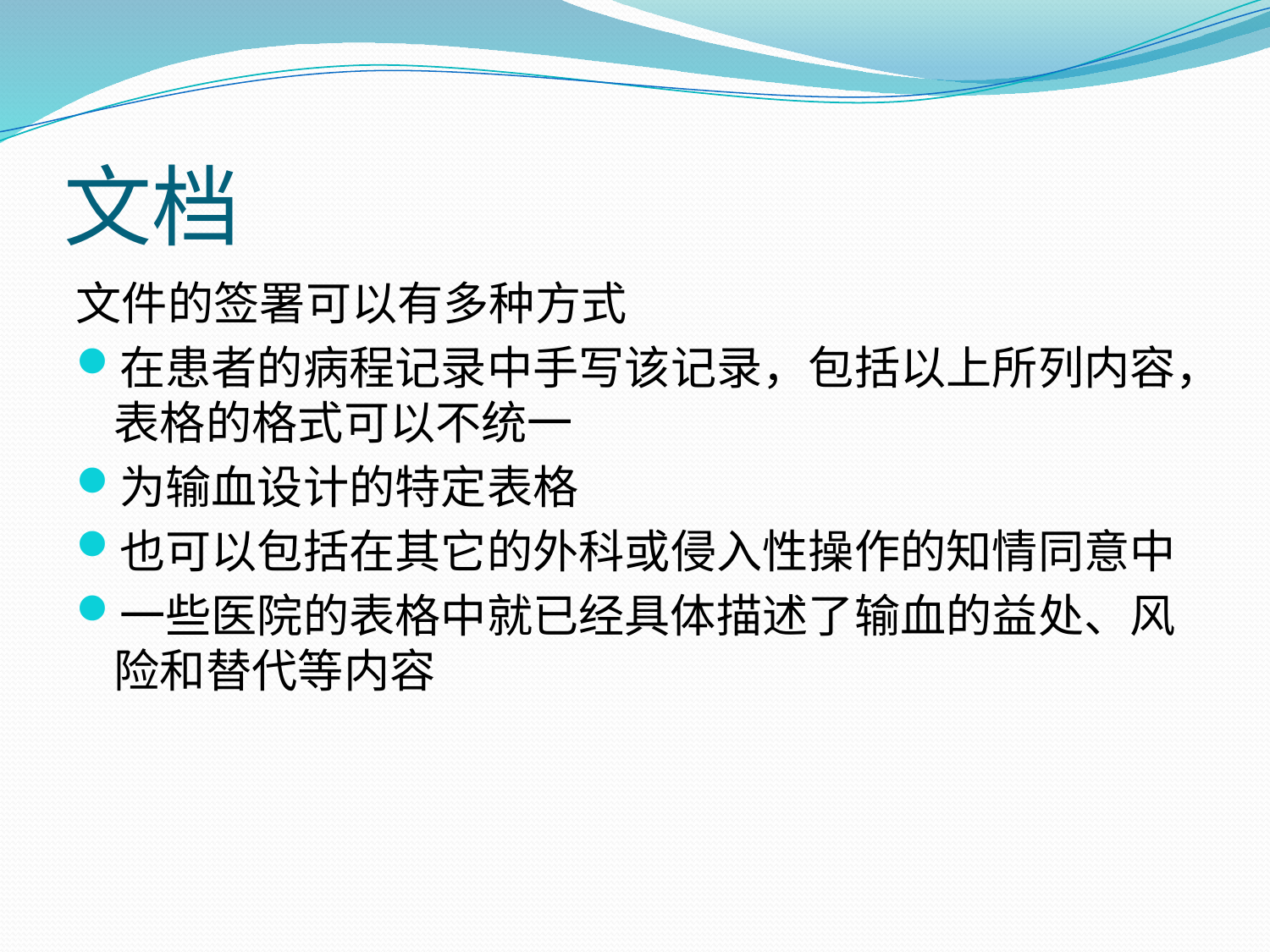

# 文档
文件的签署可以有多种方式
在患者的病程记录中手写该记录，包括以上所列内容，表格的格式可以不统一
为输血设计的特定表格
也可以包括在其它的外科或侵入性操作的知情同意中
一些医院的表格中就已经具体描述了输血的益处、风险和替代等内容